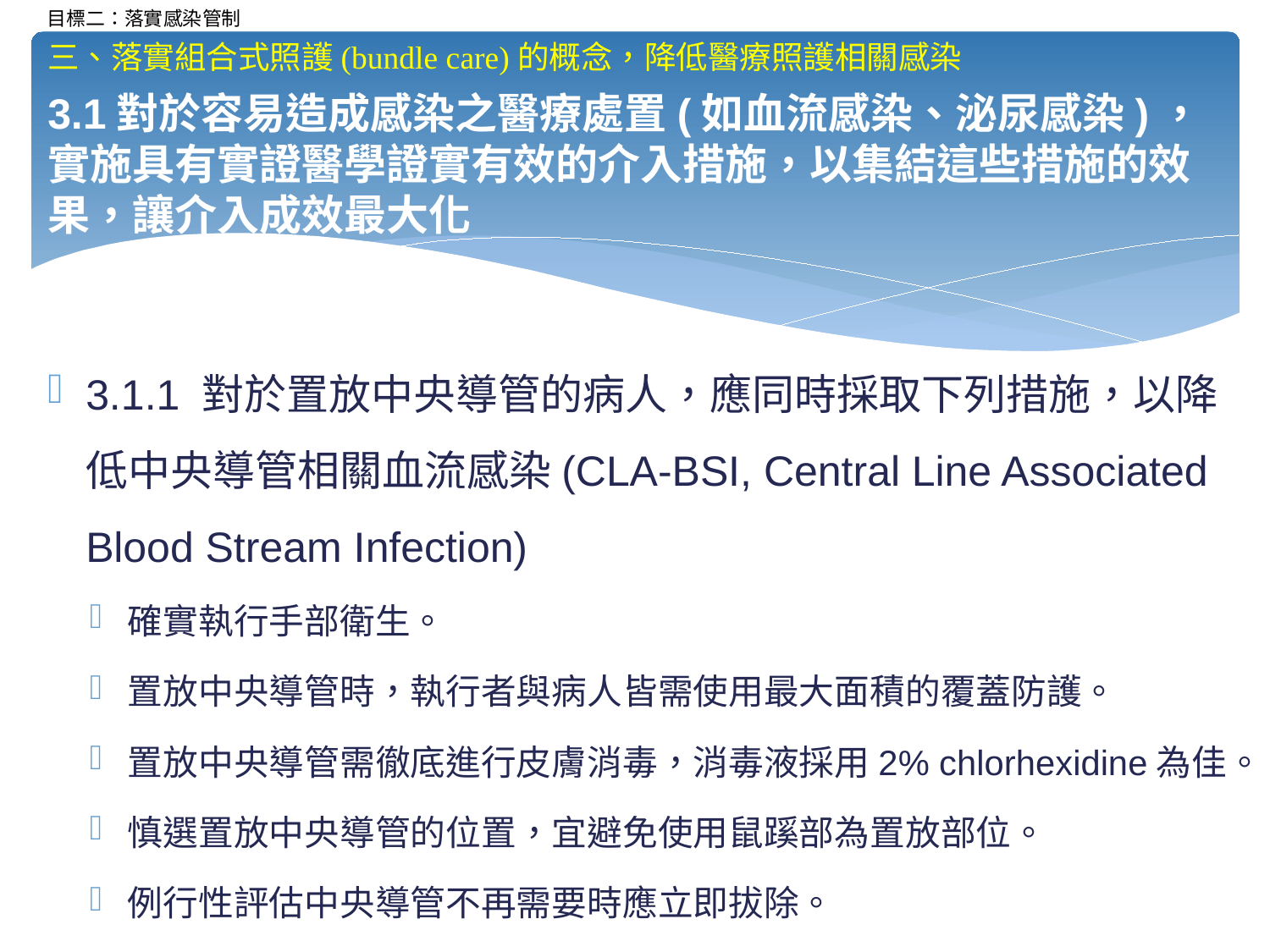

三、落實組合式照護(bundle care)的概念，降低醫療照護相關感染
# 3.1對於容易造成感染之醫療處置(如血流感染、泌尿感染)，實施具有實證醫學證實有效的介入措施，以集結這些措施的效果，讓介入成效最大化
3.1.1 對於置放中央導管的病人，應同時採取下列措施，以降低中央導管相關血流感染(CLA-BSI, Central Line Associated Blood Stream Infection)
確實執行手部衛生。
置放中央導管時，執行者與病人皆需使用最大面積的覆蓋防護。
置放中央導管需徹底進行皮膚消毒，消毒液採用2% chlorhexidine為佳。
慎選置放中央導管的位置，宜避免使用鼠蹊部為置放部位。
例行性評估中央導管不再需要時應立即拔除。